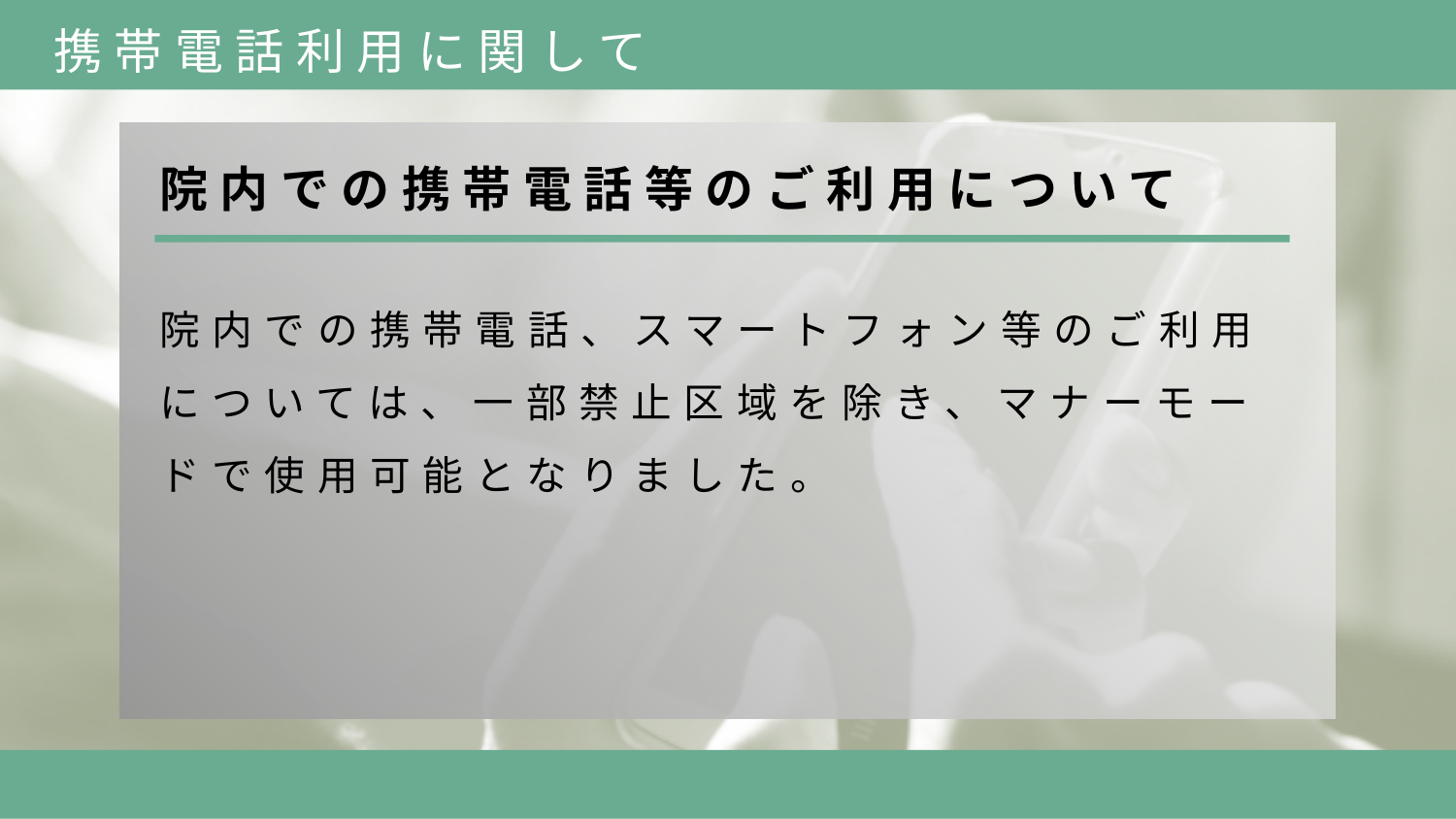

携帯電話利用に関して

院内での携帯電話等のご利用について

院内での携帯電話、スマートフォン等のご利用については、一部禁止区域を除き、マナーモードで使用可能となりました。